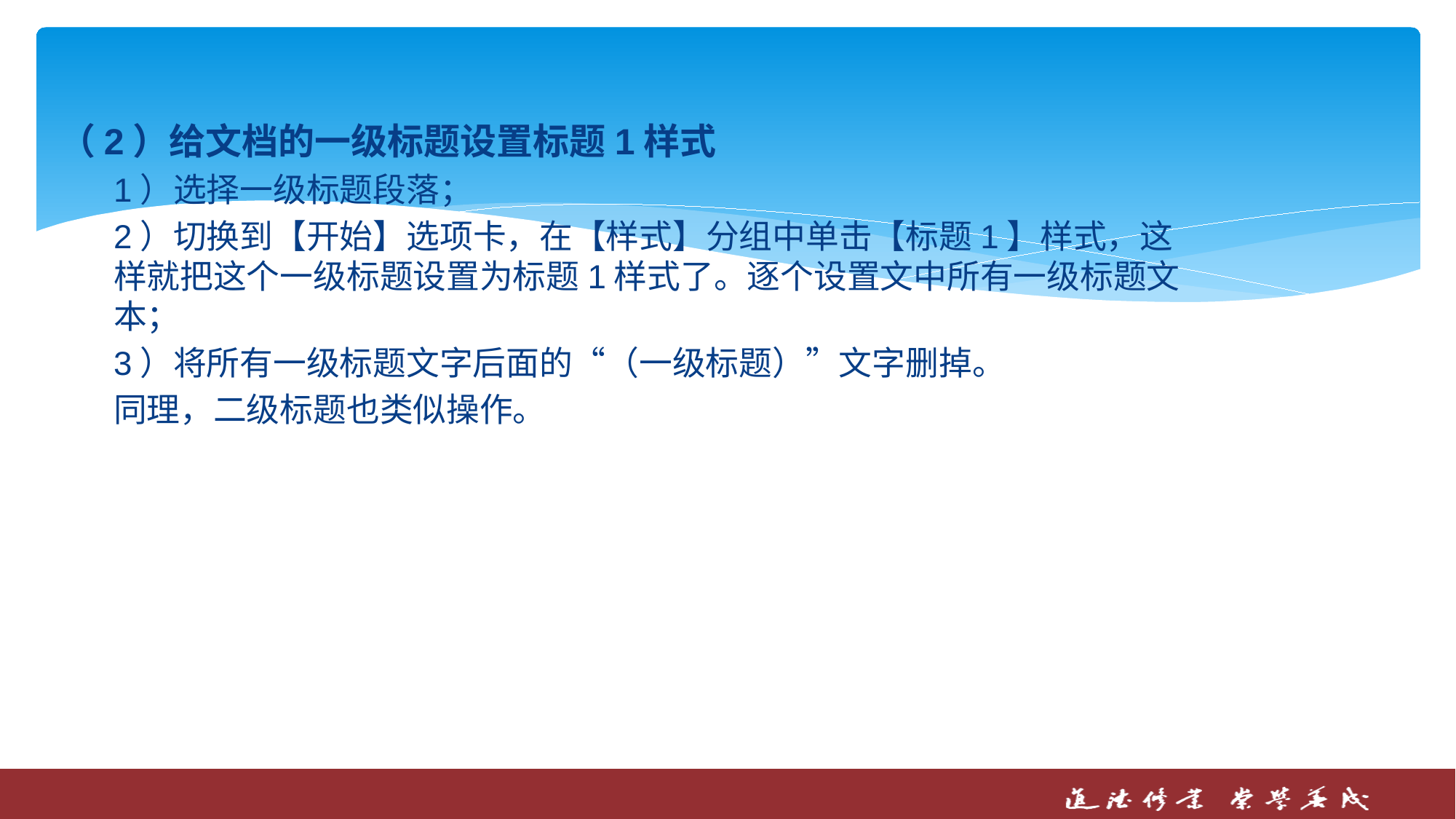

（2）给文档的一级标题设置标题1样式
1）选择一级标题段落；
2）切换到【开始】选项卡，在【样式】分组中单击【标题1】样式，这样就把这个一级标题设置为标题1样式了。逐个设置文中所有一级标题文本；
3）将所有一级标题文字后面的“（一级标题）”文字删掉。
同理，二级标题也类似操作。